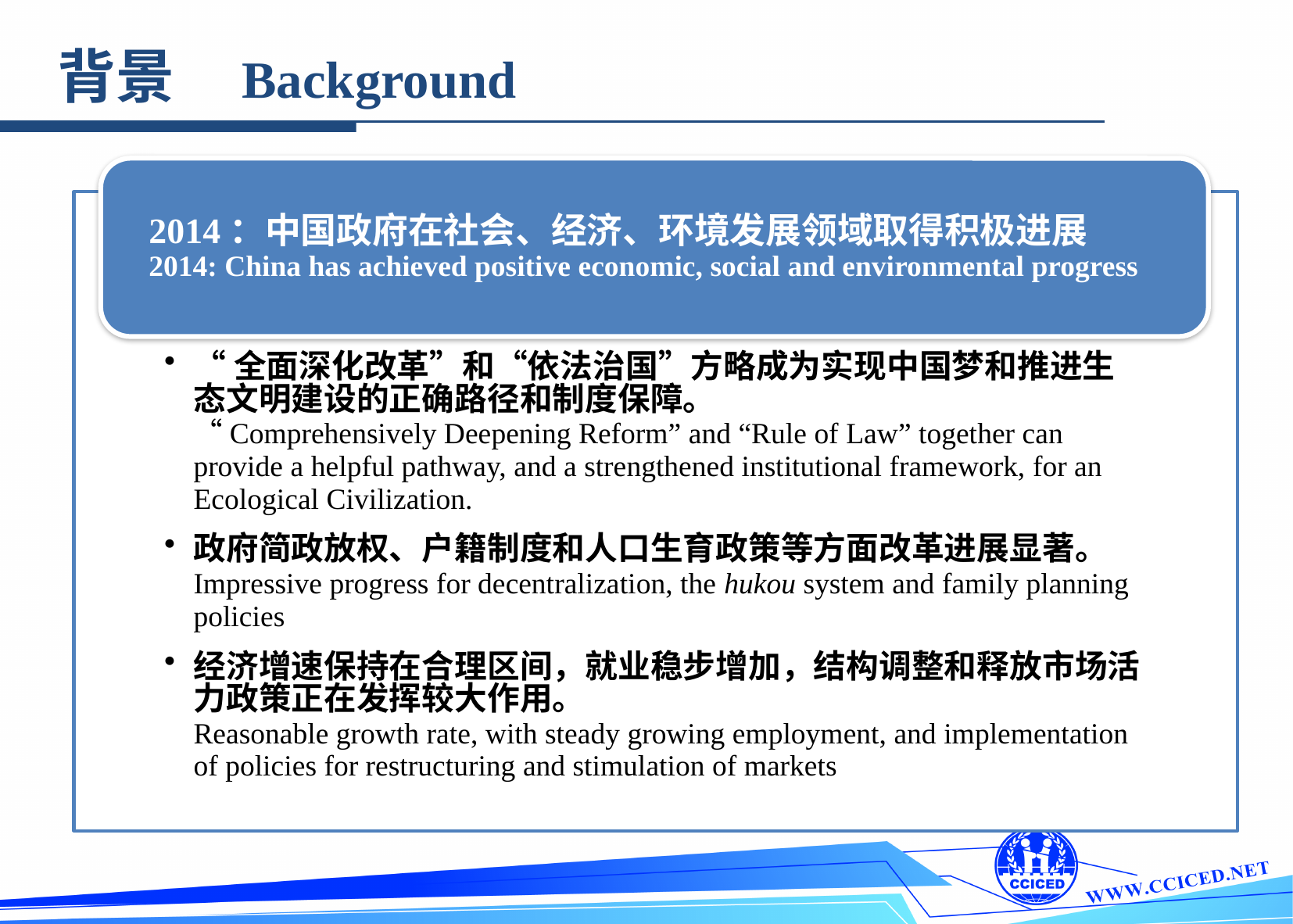

背景    Background
“全面深化改革”和“依法治国”方略成为实现中国梦和推进生态文明建设的正确路径和制度保障。
“Comprehensively Deepening Reform” and “Rule of Law” together can provide a helpful pathway, and a strengthened institutional framework, for an Ecological Civilization.
政府简政放权、户籍制度和人口生育政策等方面改革进展显著。
Impressive progress for decentralization, the hukou system and family planning policies
经济增速保持在合理区间，就业稳步增加，结构调整和释放市场活力政策正在发挥较大作用。
Reasonable growth rate, with steady growing employment, and implementation of policies for restructuring and stimulation of markets

2014：中国政府在社会、经济、环境发展领域取得积极进展
2014: China has achieved positive economic, social and environmental progress